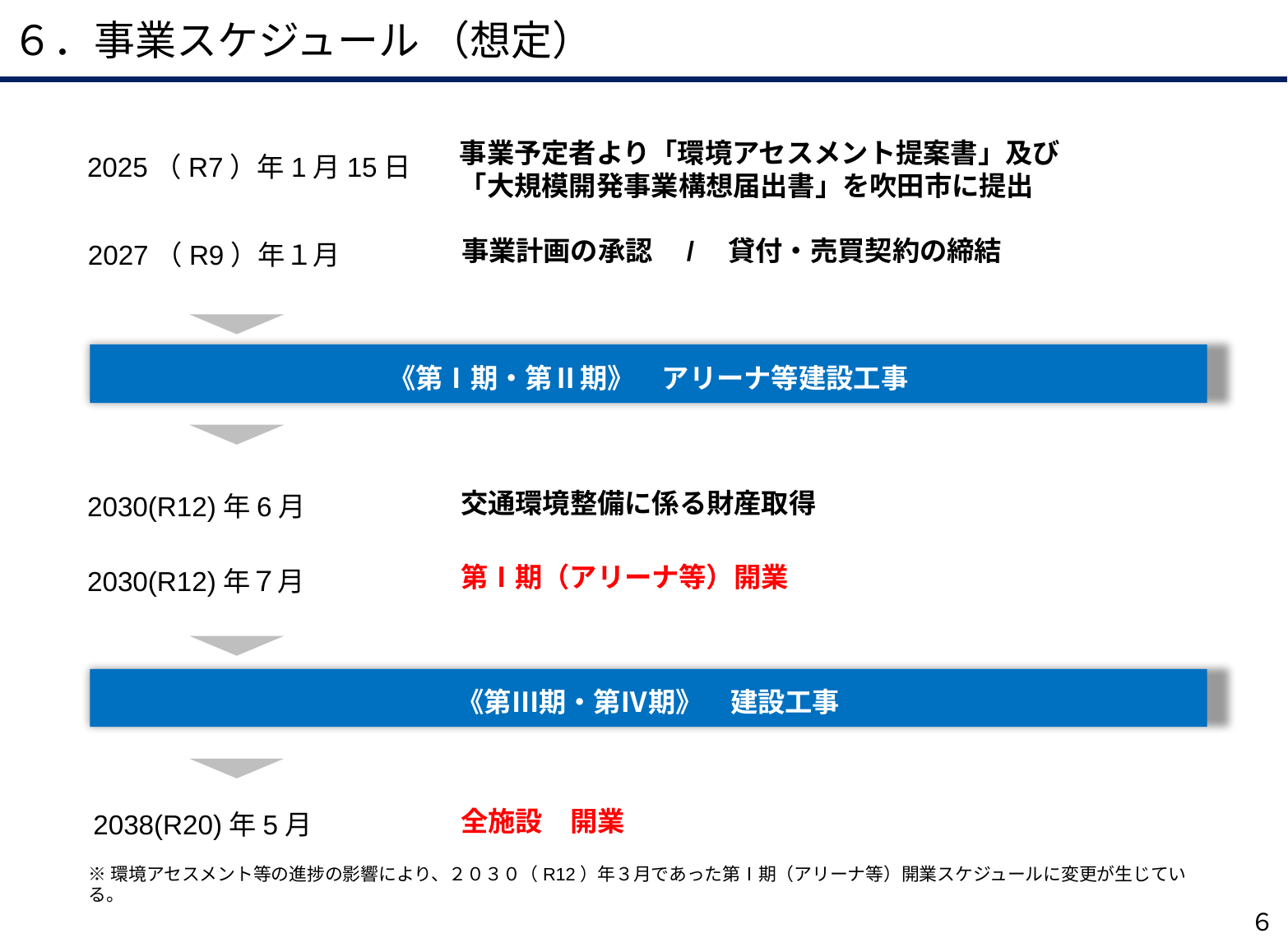

６．事業スケジュール （想定）
事業予定者より「環境アセスメント提案書」及び
「大規模開発事業構想届出書」を吹田市に提出
2025（R7）年1月15日
2027（R9）年１月
事業計画の承認　/　貸付・売買契約の締結
R5

《第Ⅰ期・第Ⅱ期》　アリーナ等建設工事

2030(R12)年6月
交通環境整備に係る財産取得
2030(R12)年７月
第Ⅰ期（アリーナ等）開業

《第Ⅲ期・第Ⅳ期》　建設工事

2038(R20)年5月
全施設　開業
※環境アセスメント等の進捗の影響により、２０３０（R12）年３月であった第Ⅰ期（アリーナ等）開業スケジュールに変更が生じている。
６